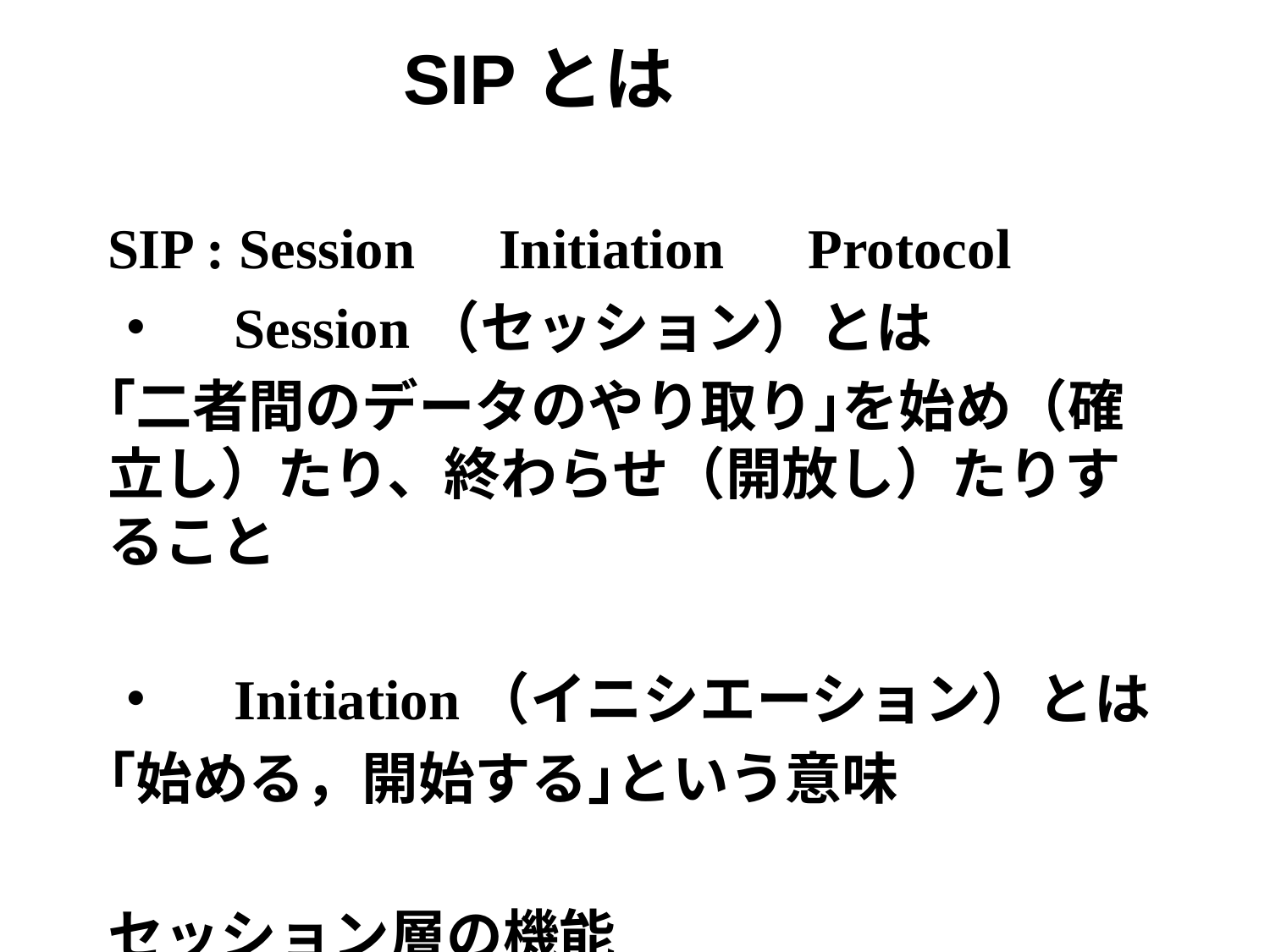

# SIPとは
SIP : Session　Initiation　Protocol
・　Session（セッション）とは
｢二者間のデータのやり取り｣を始め（確立し）たり、終わらせ（開放し）たりすること

・　Initiation（イニシエーション）とは
｢始める，開始する｣という意味

セッション層の機能